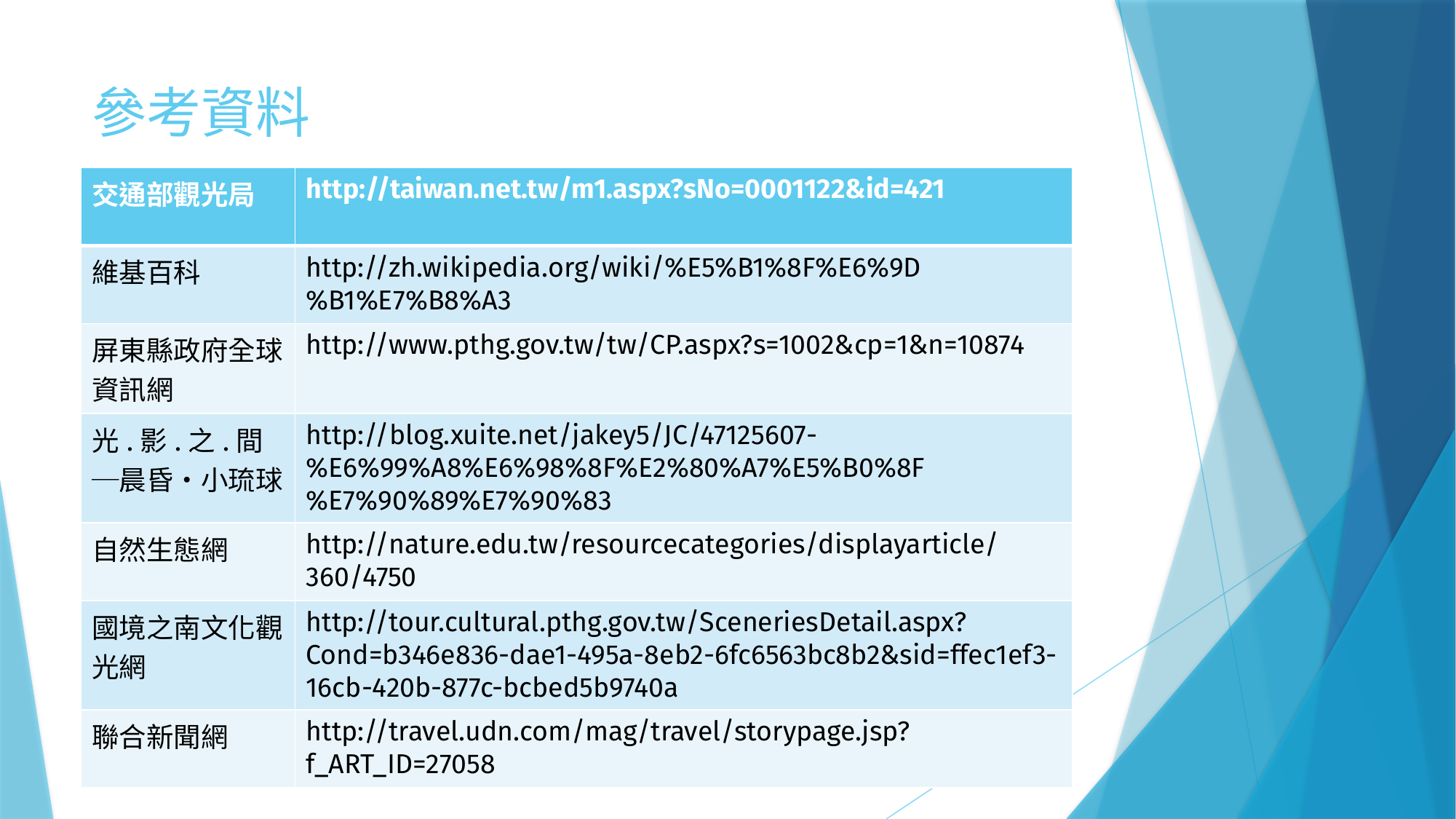

# 參考資料
| 交通部觀光局 | http://taiwan.net.tw/m1.aspx?sNo=0001122&id=421 |
| --- | --- |
| 維基百科 | http://zh.wikipedia.org/wiki/%E5%B1%8F%E6%9D%B1%E7%B8%A3 |
| 屏東縣政府全球資訊網 | http://www.pthg.gov.tw/tw/CP.aspx?s=1002&cp=1&n=10874 |
| 光.影.之.間─晨昏‧小琉球 | http://blog.xuite.net/jakey5/JC/47125607-%E6%99%A8%E6%98%8F%E2%80%A7%E5%B0%8F%E7%90%89%E7%90%83 |
| 自然生態網 | http://nature.edu.tw/resourcecategories/displayarticle/360/4750 |
| 國境之南文化觀光網 | http://tour.cultural.pthg.gov.tw/SceneriesDetail.aspx?Cond=b346e836-dae1-495a-8eb2-6fc6563bc8b2&sid=ffec1ef3-16cb-420b-877c-bcbed5b9740a |
| 聯合新聞網 | http://travel.udn.com/mag/travel/storypage.jsp?f\_ART\_ID=27058 |